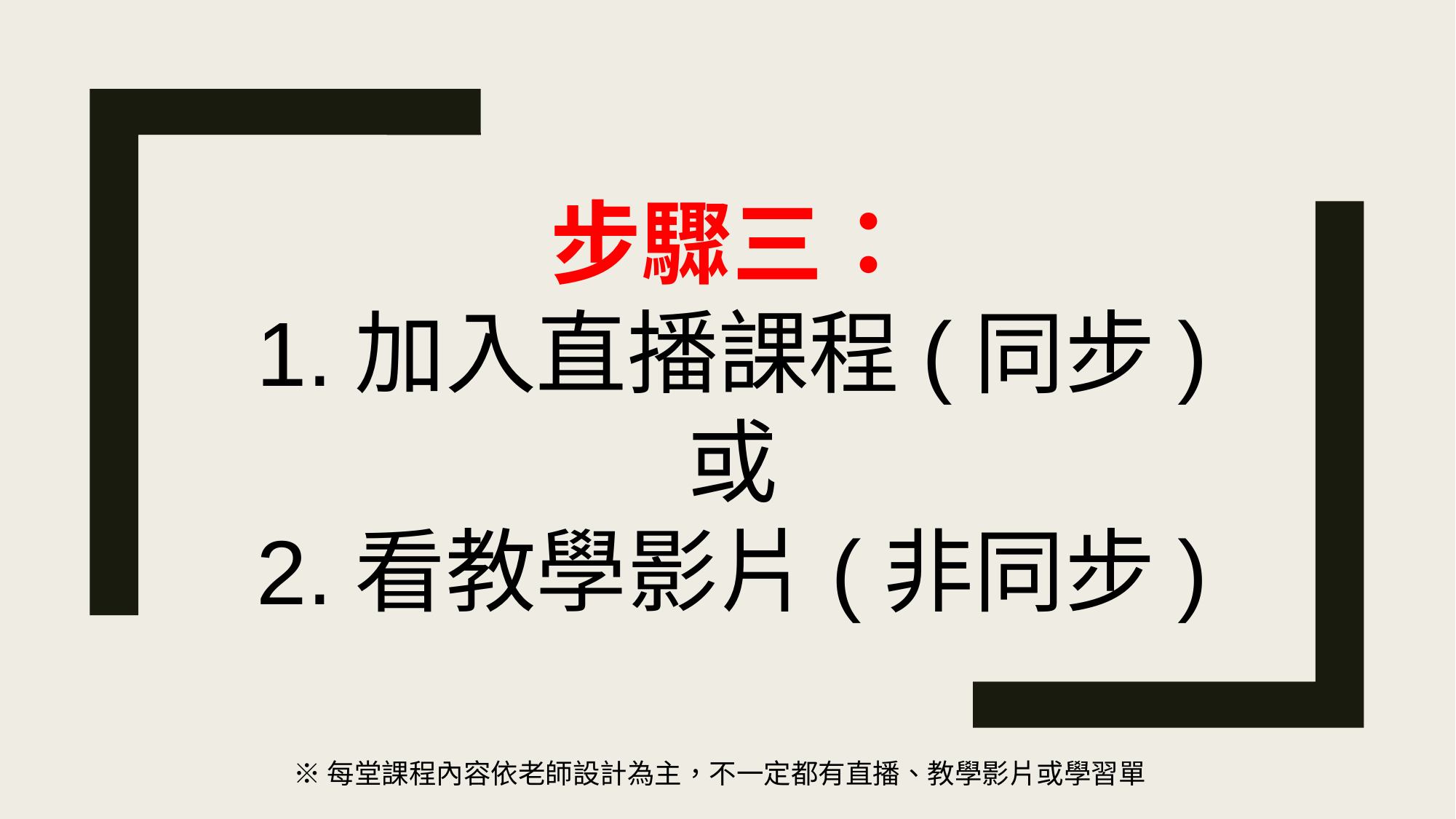

# 步驟三： 1.加入直播課程(同步) 或 2.看教學影片(非同步)
※每堂課程內容依老師設計為主，不一定都有直播、教學影片或學習單